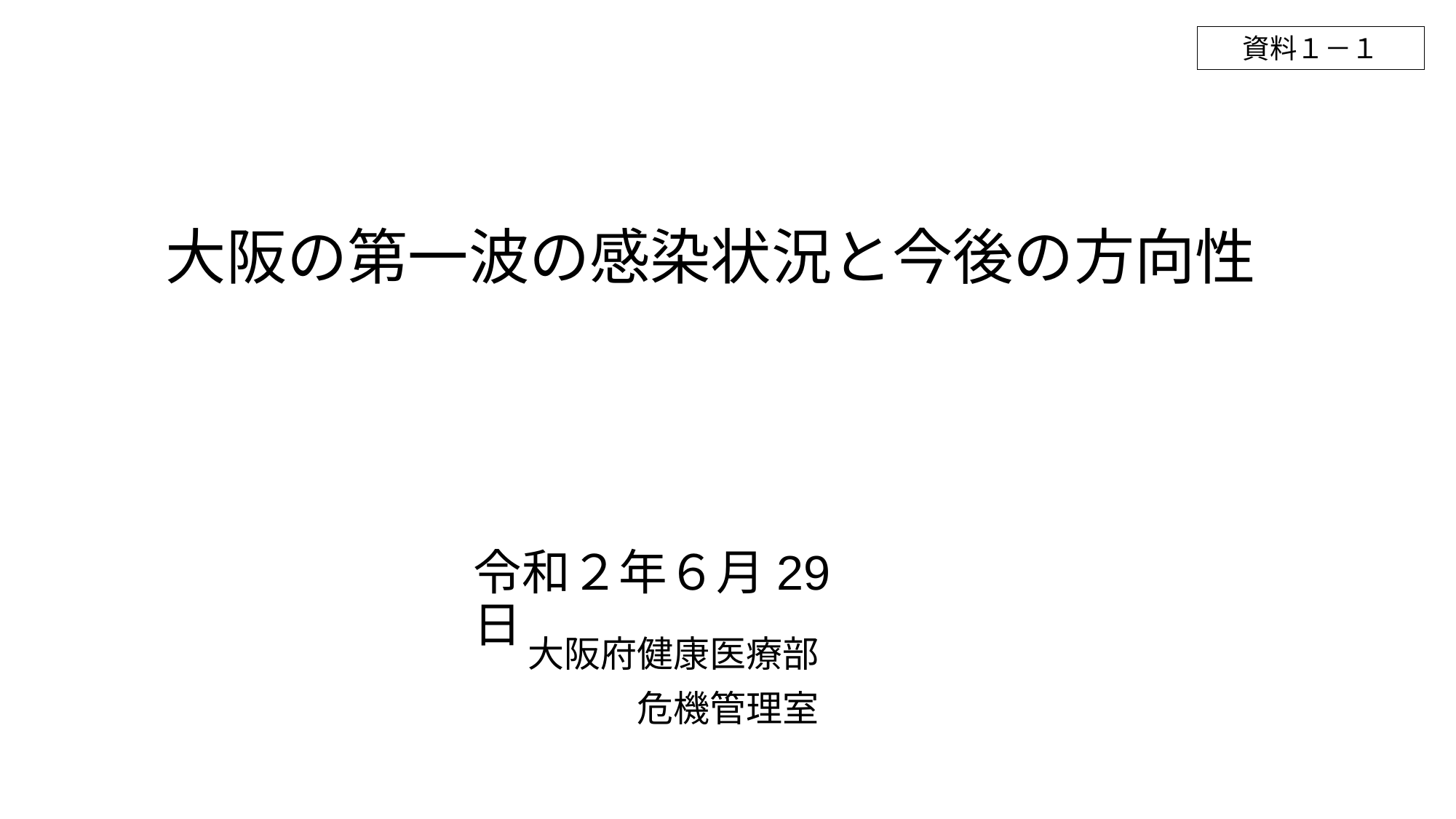

資料１－１
# 大阪の第一波の感染状況と今後の方向性
令和２年６月29日
大阪府健康医療部
　　　危機管理室